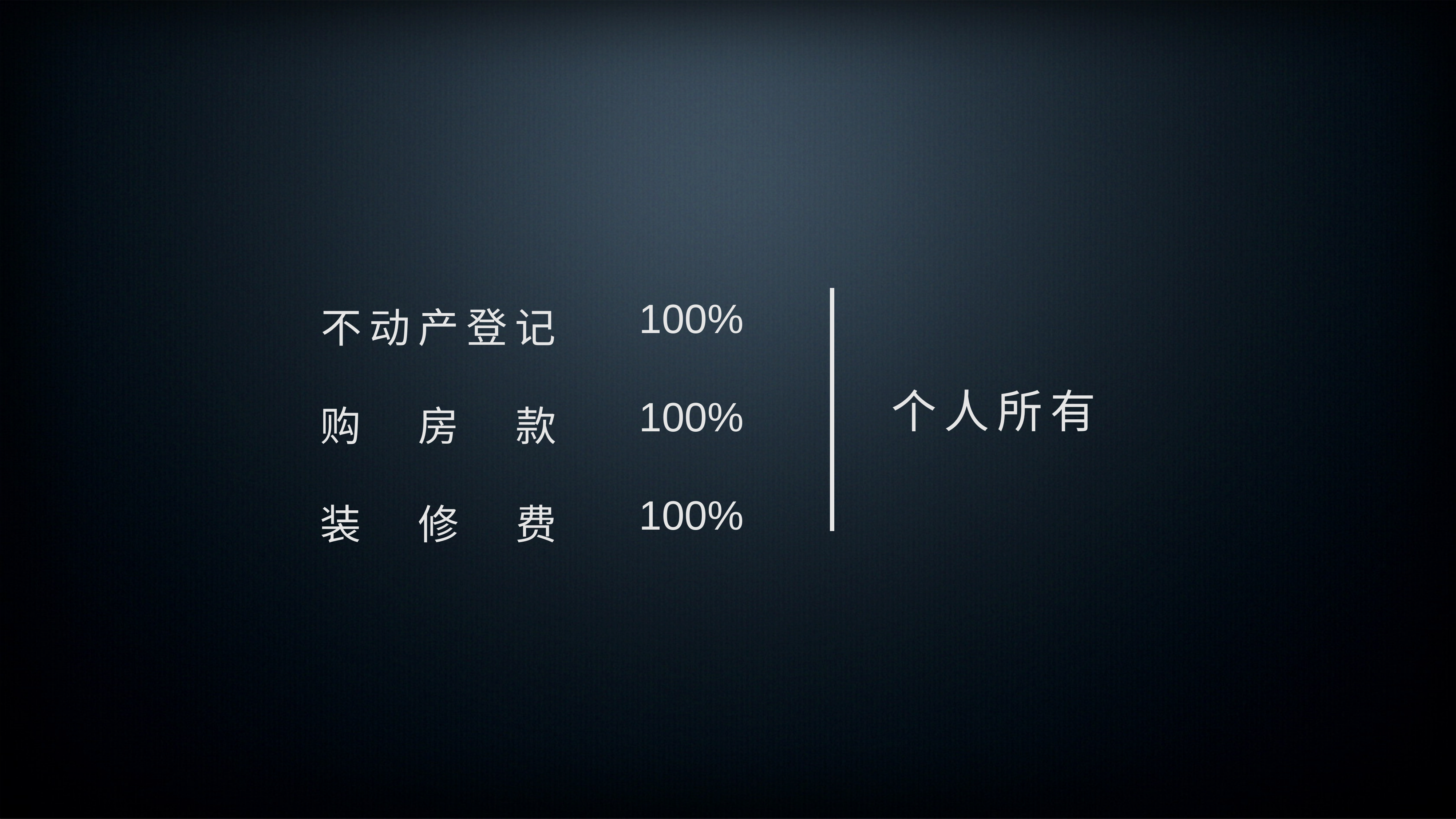

100%
100%
100%
不动产登记
购房款
装修费

个人所有